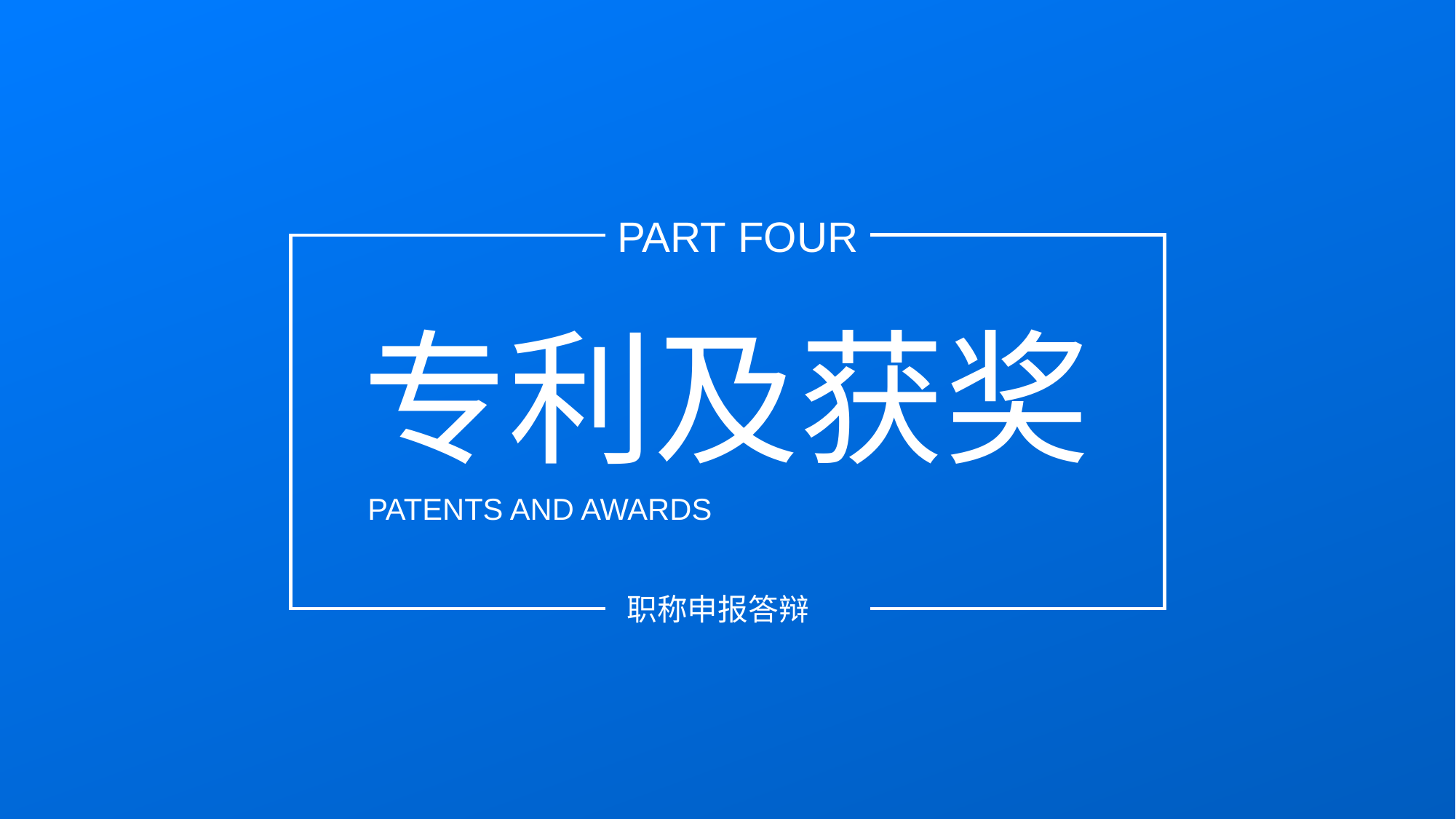

PART FOUR

专利及获奖
PATENTS AND AWARDS
职称申报答辩